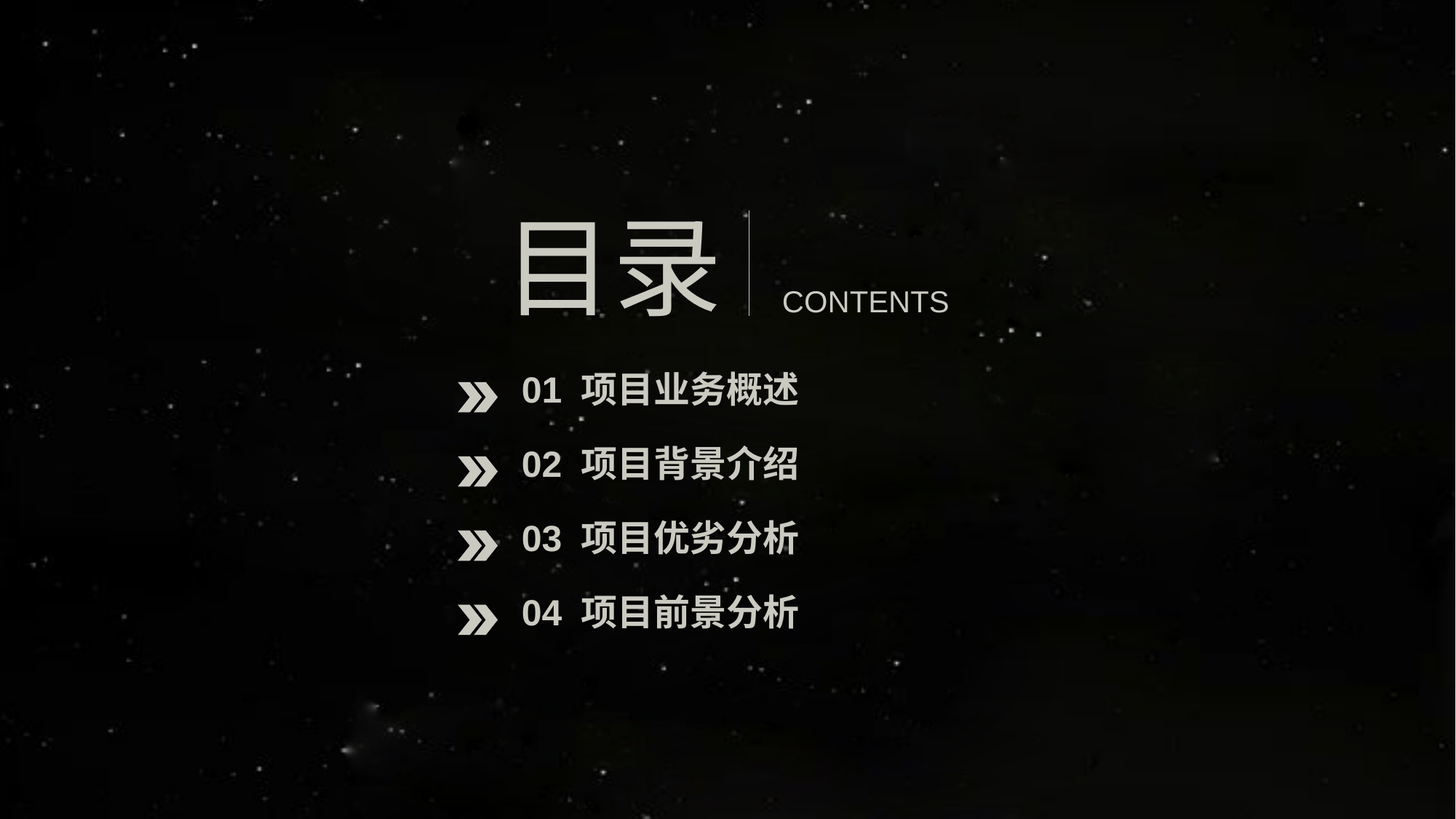

目录
CONTENTS

01 项目业务概述

02 项目背景介绍

03 项目优劣分析

04 项目前景分析